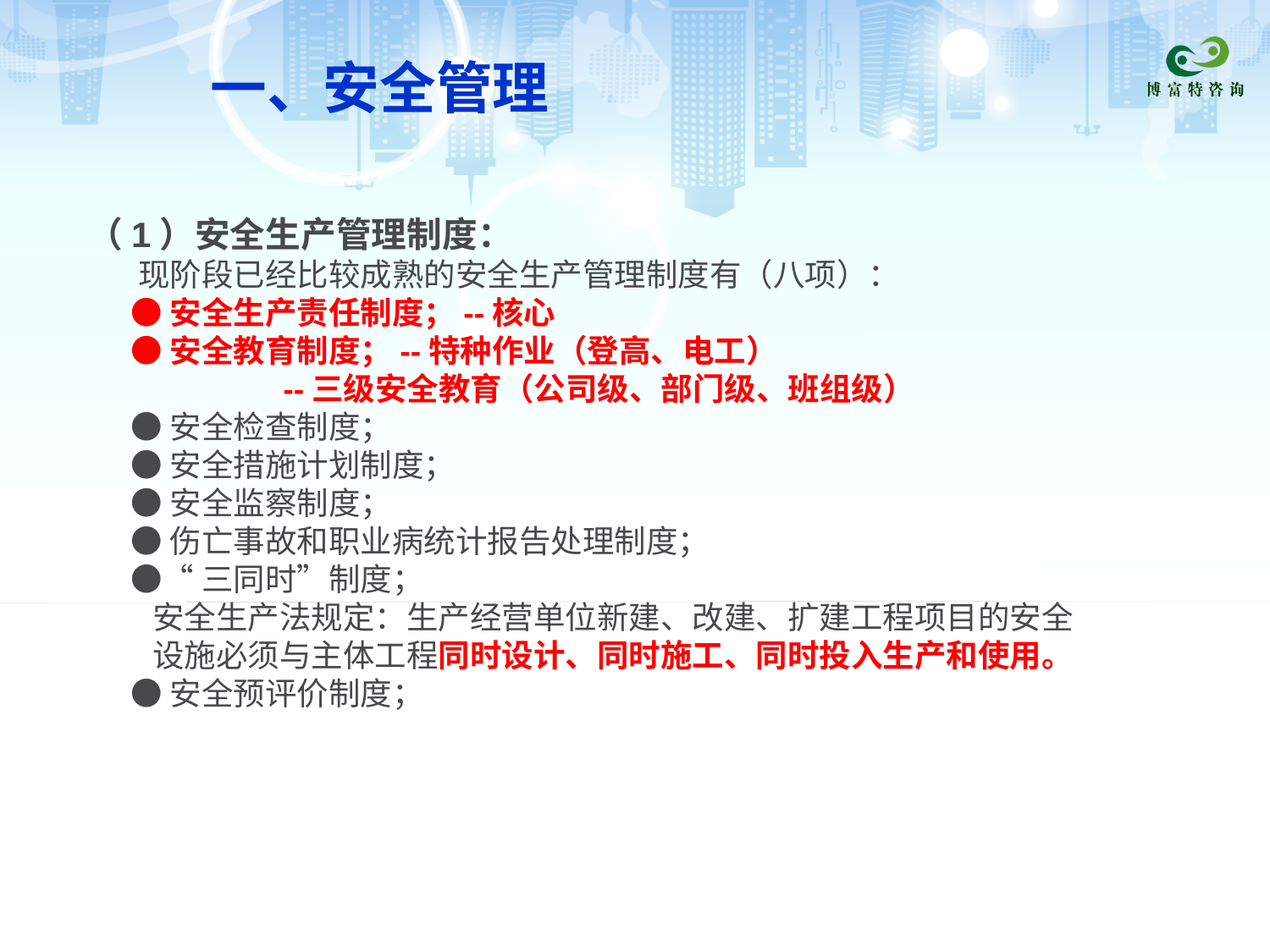

一、安全管理
（1）安全生产管理制度：
      现阶段已经比较成熟的安全生产管理制度有（八项）：
      ●安全生产责任制度；--核心
      ●安全教育制度；--特种作业（登高、电工）
                      --三级安全教育（公司级、部门级、班组级）
      ●安全检查制度；
      ●安全措施计划制度；
      ●安全监察制度；
      ●伤亡事故和职业病统计报告处理制度；
      ●“三同时”制度；
        安全生产法规定：生产经营单位新建、改建、扩建工程项目的安全
        设施必须与主体工程同时设计、同时施工、同时投入生产和使用。
      ●安全预评价制度；